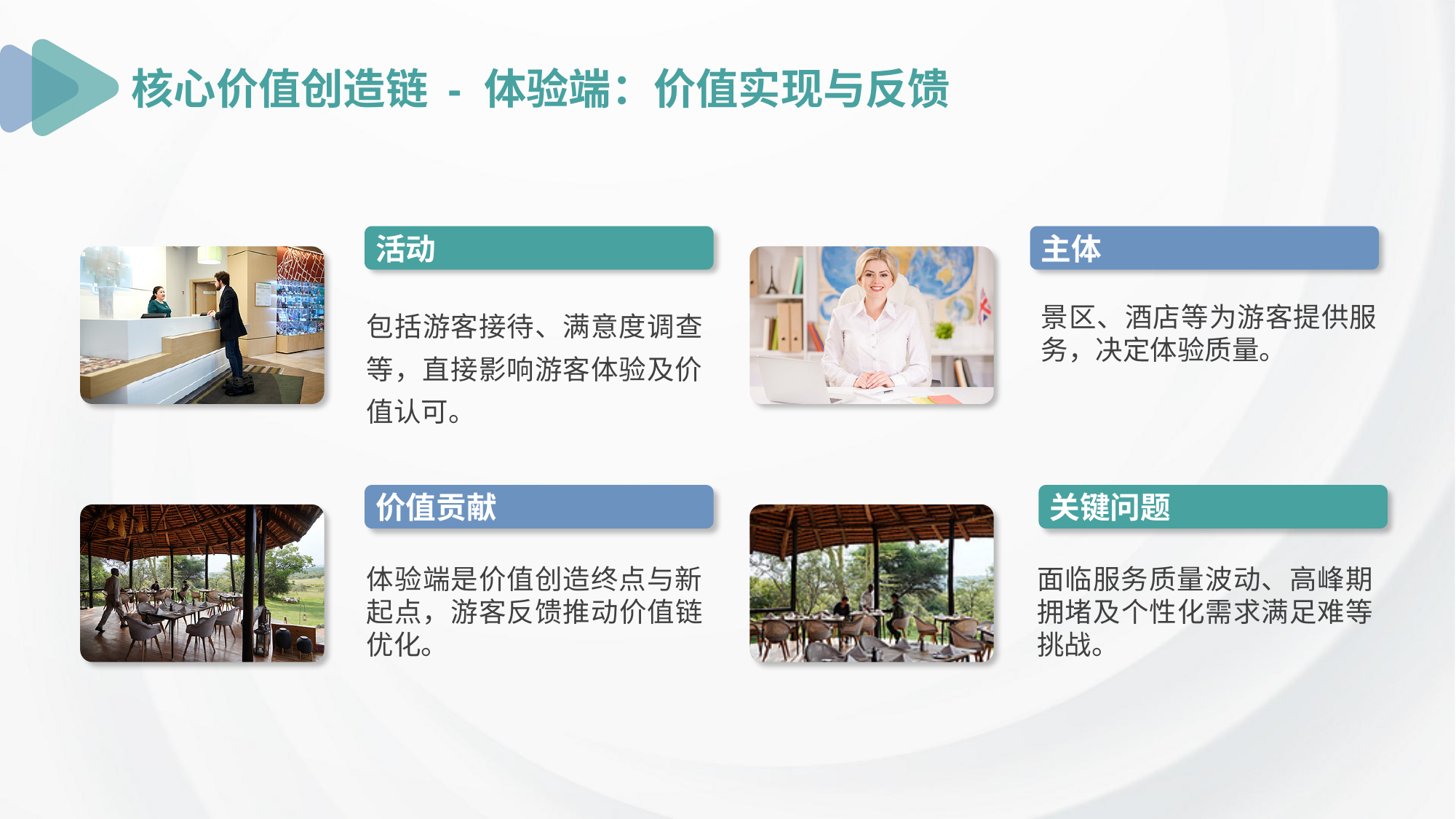

核心价值创造链 - 体验端：价值实现与反馈
活动
主体

包括游客接待、满意度调查等，直接影响游客体验及价值认可。
景区、酒店等为游客提供服务，决定体验质量。
价值贡献
关键问题

体验端是价值创造终点与新起点，游客反馈推动价值链优化。
面临服务质量波动、高峰期拥堵及个性化需求满足难等挑战。